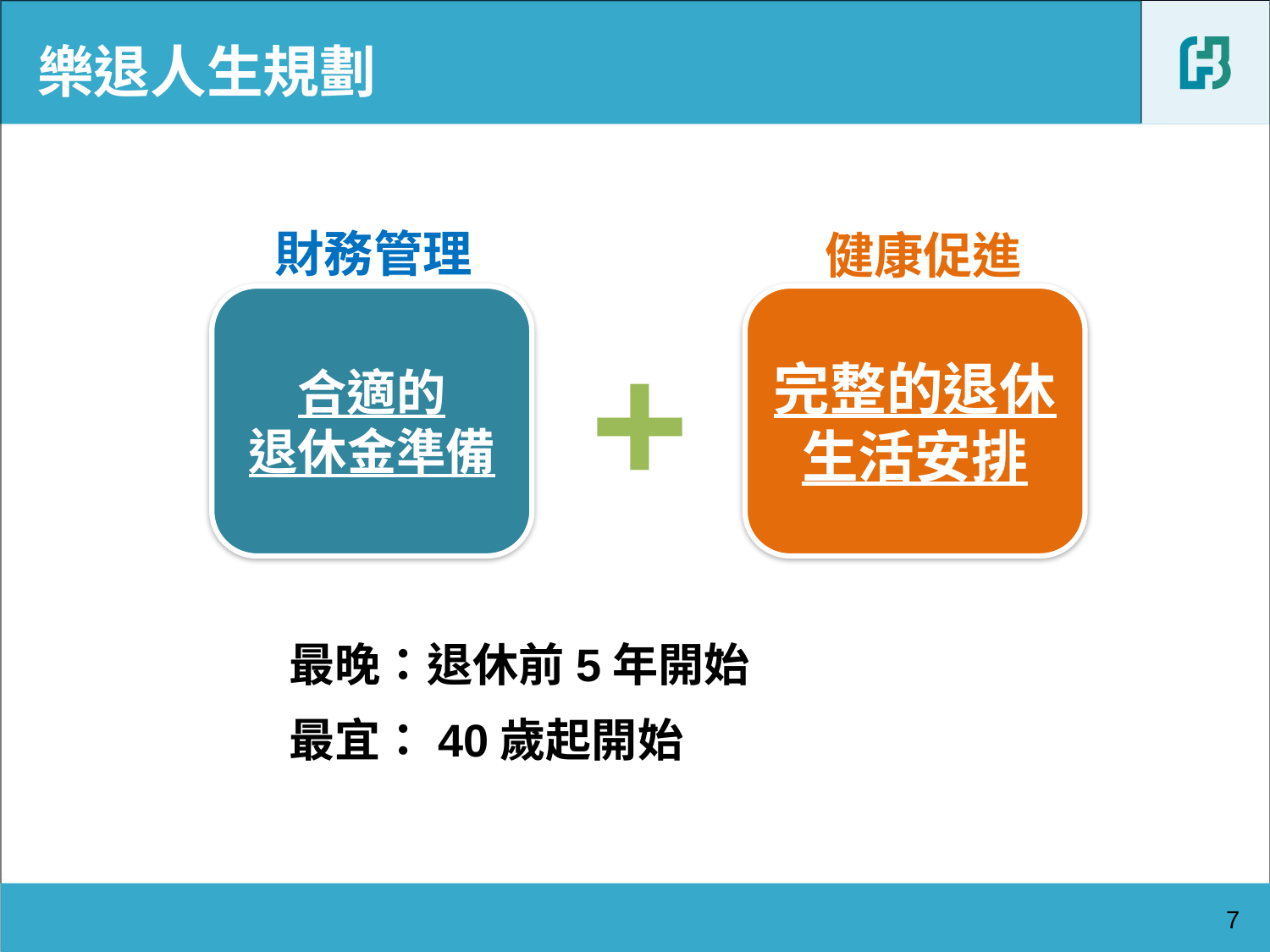

樂退人生規劃
財務管理
健康促進
完整的退休生活安排
合適的
退休金準備
+
最晚：退休前5年開始
最宜：40歲起開始
7